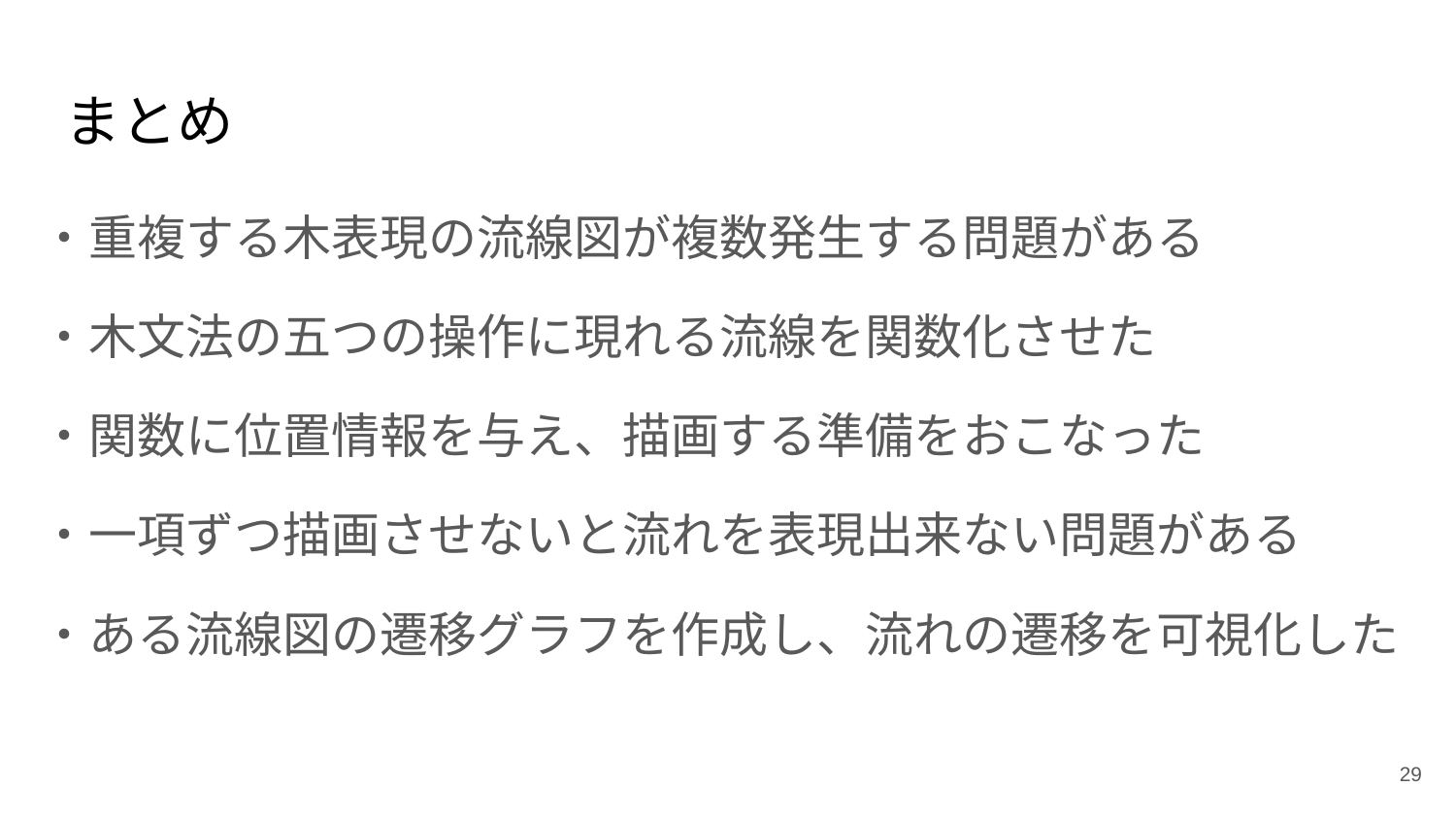

# まとめ
・重複する木表現の流線図が複数発生する問題がある
・木文法の五つの操作に現れる流線を関数化させた
・関数に位置情報を与え、描画する準備をおこなった
・一項ずつ描画させないと流れを表現出来ない問題がある
・ある流線図の遷移グラフを作成し、流れの遷移を可視化した
29